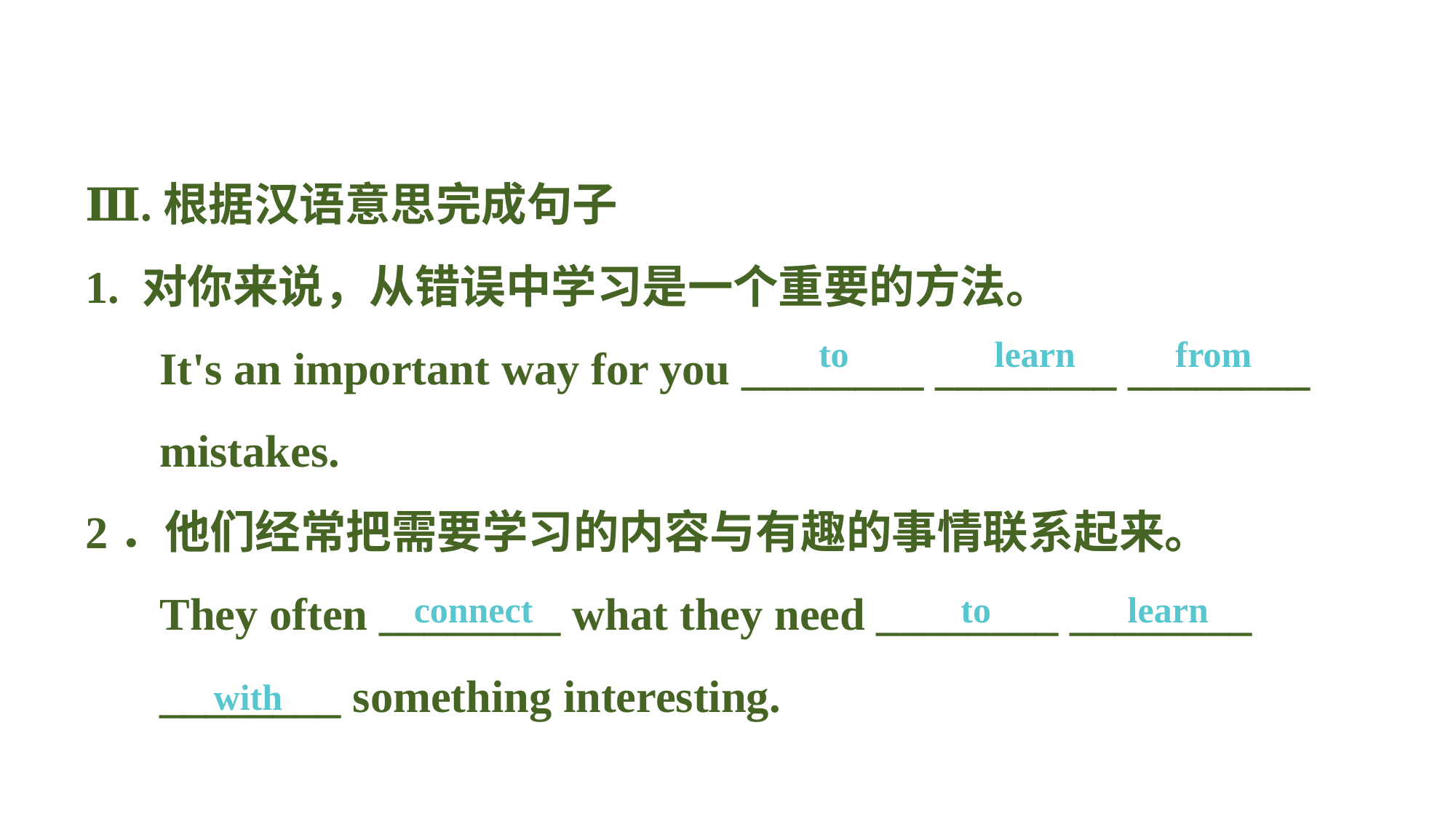

Ⅲ.根据汉语意思完成句子
1. 对你来说，从错误中学习是一个重要的方法。
It's an important way for you ________ ________ ________ mistakes.
2．他们经常把需要学习的内容与有趣的事情联系起来。
They often ________ what they need ________ ________ ________ something interesting.
to                learn           from
                           connect                                               to               learn
     with